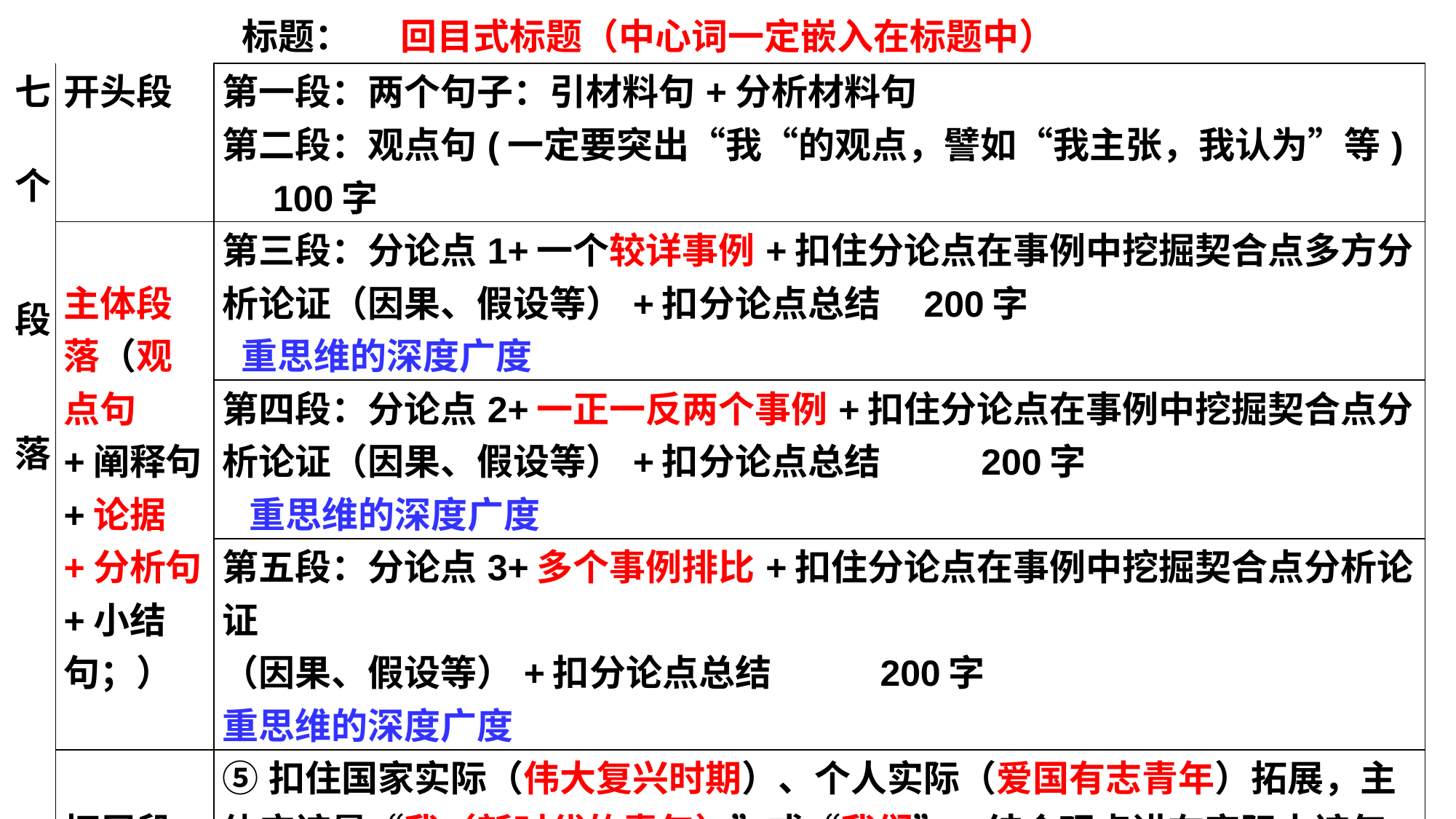

标题：      回目式标题（中心词一定嵌入在标题中）
| 七 个 段 落 | 开头段 | 第一段：两个句子：引材料句+分析材料句 第二段：观点句(一定要突出“我“的观点，譬如“我主张，我认为”等) 100字 |
| --- | --- | --- |
|  | 主体段落（观点句+阐释句+论据+分析句+小结句；） | 第三段：分论点1+一个较详事例+扣住分论点在事例中挖掘契合点多方分析论证（因果、假设等）+扣分论点总结 200字 重思维的深度广度 |
|  |  | 第四段：分论点2+一正一反两个事例+扣住分论点在事例中挖掘契合点分析论证（因果、假设等）+扣分论点总结 200字 重思维的深度广度 |
|  |  | 第五段：分论点3+多个事例排比+扣住分论点在事例中挖掘契合点分析论证 （因果、假设等）+扣分论点总结 200字 重思维的深度广度 |
|  | 拓展段 | ⑤扣住国家实际（伟大复兴时期）、个人实际（爱国有志青年）拓展，主体应该是“我（新时代的青年）”或“我们”，结合观点讲在实际中该怎么做，表明“我”的立场和态度。100 重思想高度 |
|  | 结尾段 | ⑥结论，收束有力，号召有力。 50字 |